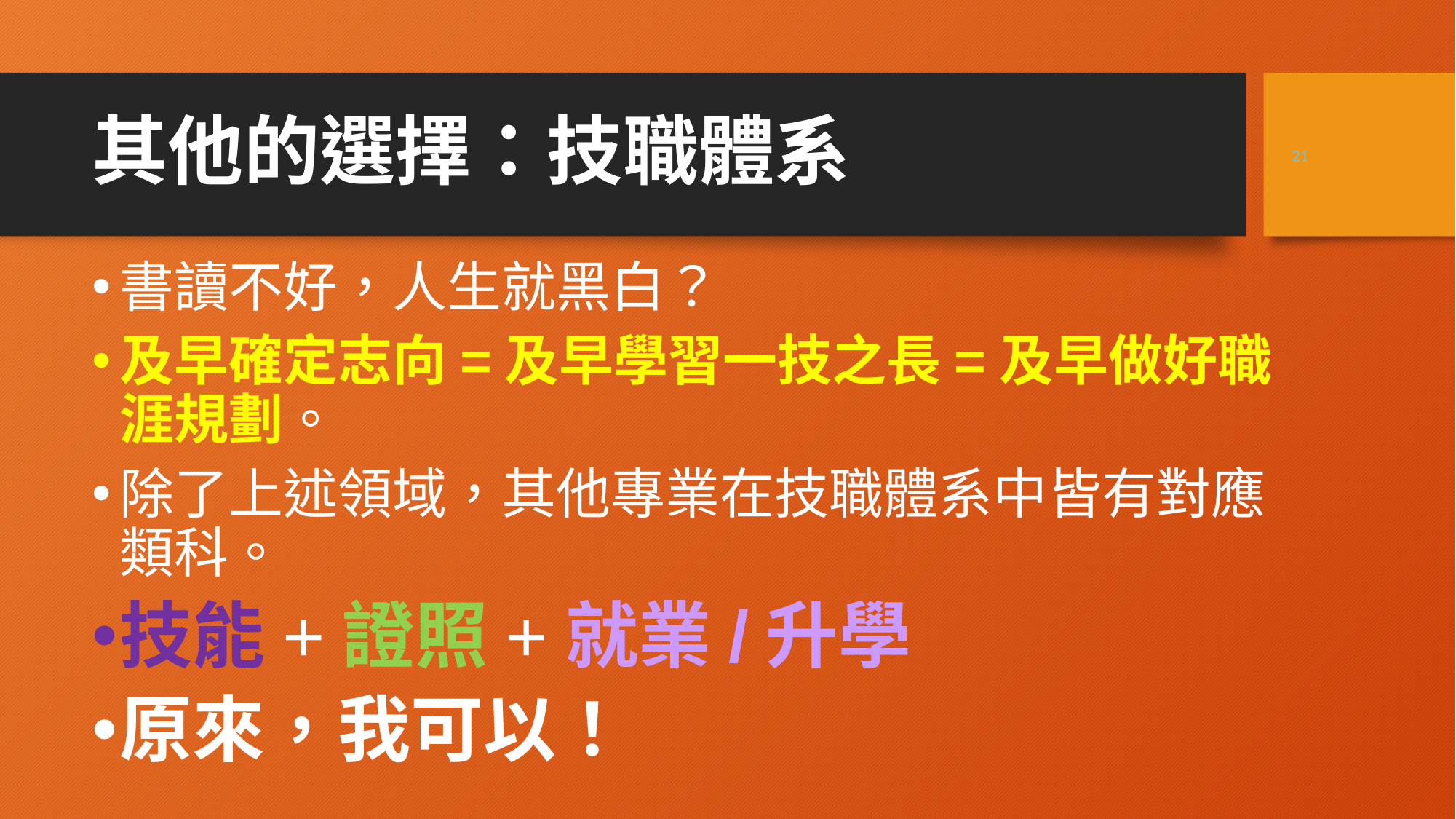

21
# 其他的選擇：技職體系
書讀不好，人生就黑白？
及早確定志向=及早學習一技之長=及早做好職涯規劃。
除了上述領域，其他專業在技職體系中皆有對應類科。
技能+證照+就業/升學
原來，我可以！